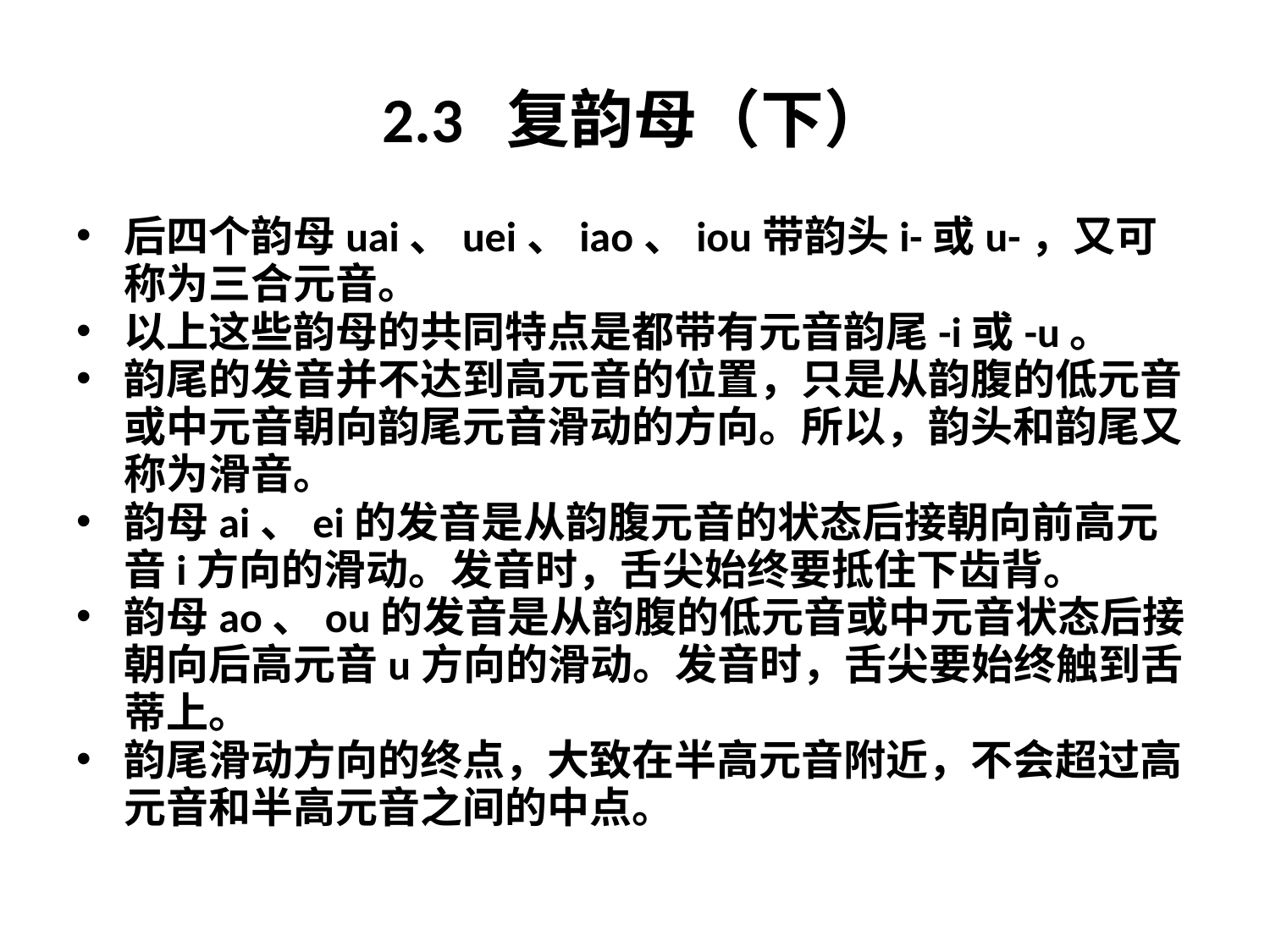

# 2.3  复韵母（下）
后四个韵母uai、uei、iao、iou带韵头i-或u-，又可称为三合元音。
以上这些韵母的共同特点是都带有元音韵尾-i或-u。
韵尾的发音并不达到高元音的位置，只是从韵腹的低元音或中元音朝向韵尾元音滑动的方向。所以，韵头和韵尾又称为滑音。
韵母ai、ei的发音是从韵腹元音的状态后接朝向前高元音i方向的滑动。发音时，舌尖始终要抵住下齿背。
韵母ao、ou的发音是从韵腹的低元音或中元音状态后接朝向后高元音u方向的滑动。发音时，舌尖要始终触到舌蒂上。
韵尾滑动方向的终点，大致在半高元音附近，不会超过高元音和半高元音之间的中点。